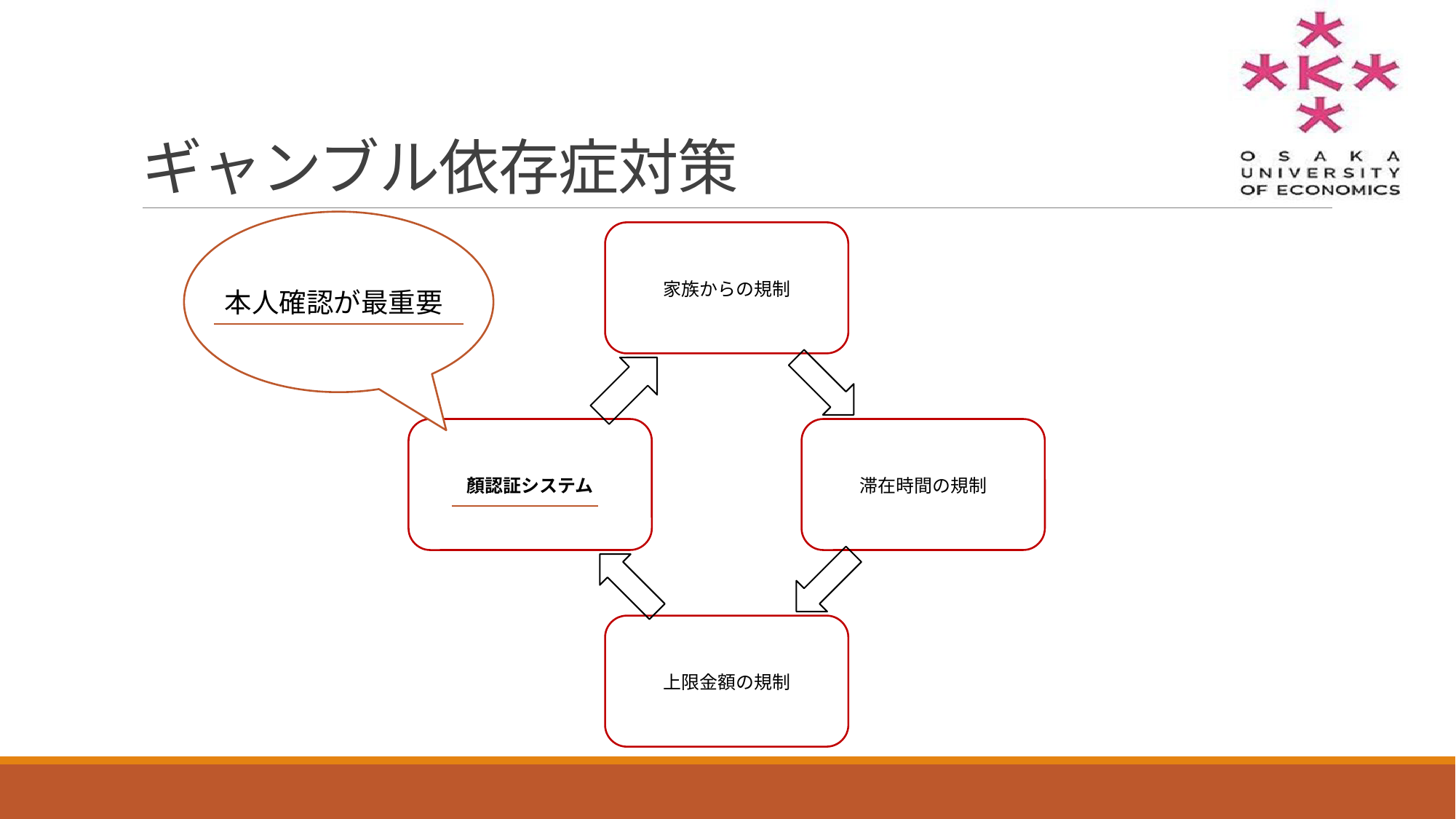

# ギャンブル依存症対策

家族からの規制
滞在時間の規制
上限金額の規制
顏認証システム
本人確認が最重要